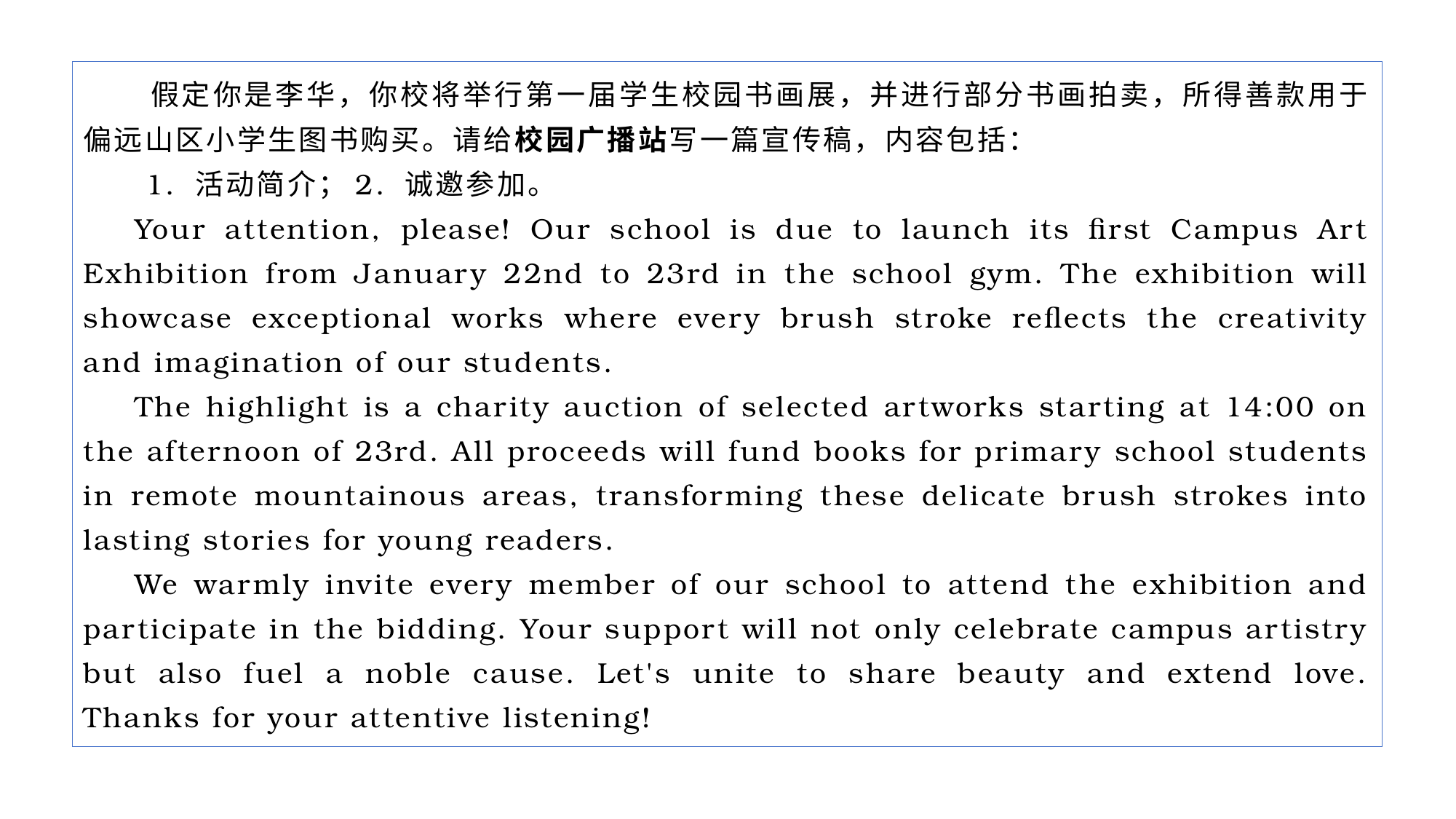

假定你是李华，你校将举行第一届学生校园书画展，并进行部分书画拍卖，所得善款用于偏远山区小学生图书购买。请给校园广播站写一篇宣传稿，内容包括：
 1. 活动简介；2. 诚邀参加。
Your attention, please! Our school is due to launch its first Campus Art Exhibition from January 22nd to 23rd in the school gym. The exhibition will showcase exceptional works where every brush stroke reflects the creativity and imagination of our students.
The highlight is a charity auction of selected artworks starting at 14:00 on the afternoon of 23rd. All proceeds will fund books for primary school students in remote mountainous areas, transforming these delicate brush strokes into lasting stories for young readers.
We warmly invite every member of our school to attend the exhibition and participate in the bidding. Your support will not only celebrate campus artistry but also fuel a noble cause. Let's unite to share beauty and extend love. Thanks for your attentive listening!